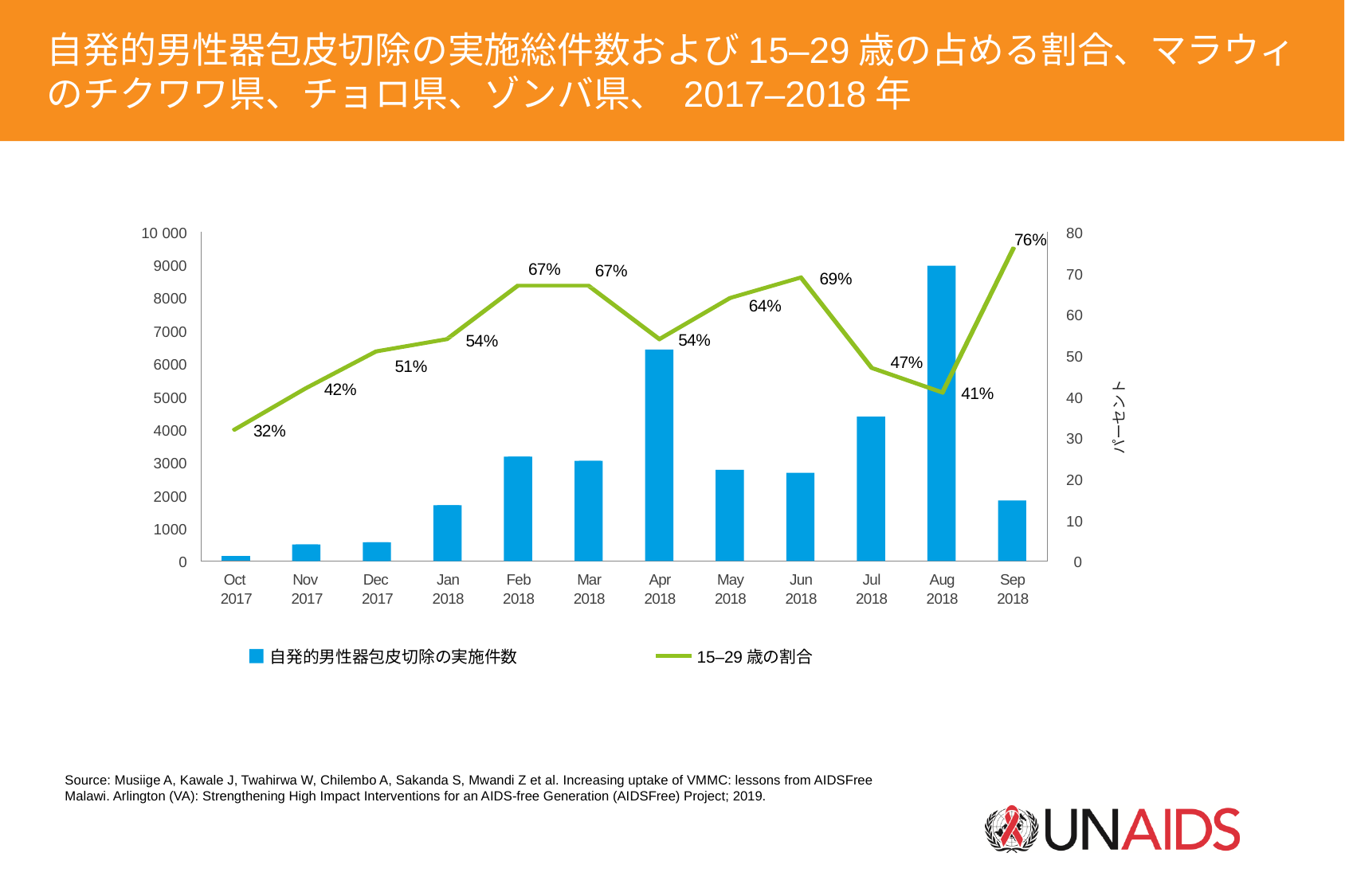

自発的男性器包皮切除の実施総件数および15–29歳の占める割合、マラウィのチクワワ県、チョロ県、ゾンバ県、 2017–2018年
10 000
80
76%

9000
67%
67%
70

69%
8000
64%
60
7000
54%
54%
50

47%
51%
6000
パーセント
42%
41%
5000
40

32%
4000
30
3000

20

2000

10
1000

0
0

Oct
2017
Nov
2017
Dec
2017
Jan
2018
Feb
2018
Mar
2018
Apr
2018
May
2018
Jun
2018
Jul
2018
Aug
2018
Sep
2018
自発的男性器包皮切除の実施件数

15–29歳の割合
Source: Musiige A, Kawale J, Twahirwa W, Chilembo A, Sakanda S, Mwandi Z et al. Increasing uptake of VMMC: lessons from AIDSFree
Malawi. Arlington (VA): Strengthening High Impact Interventions for an AIDS-free Generation (AIDSFree) Project; 2019.